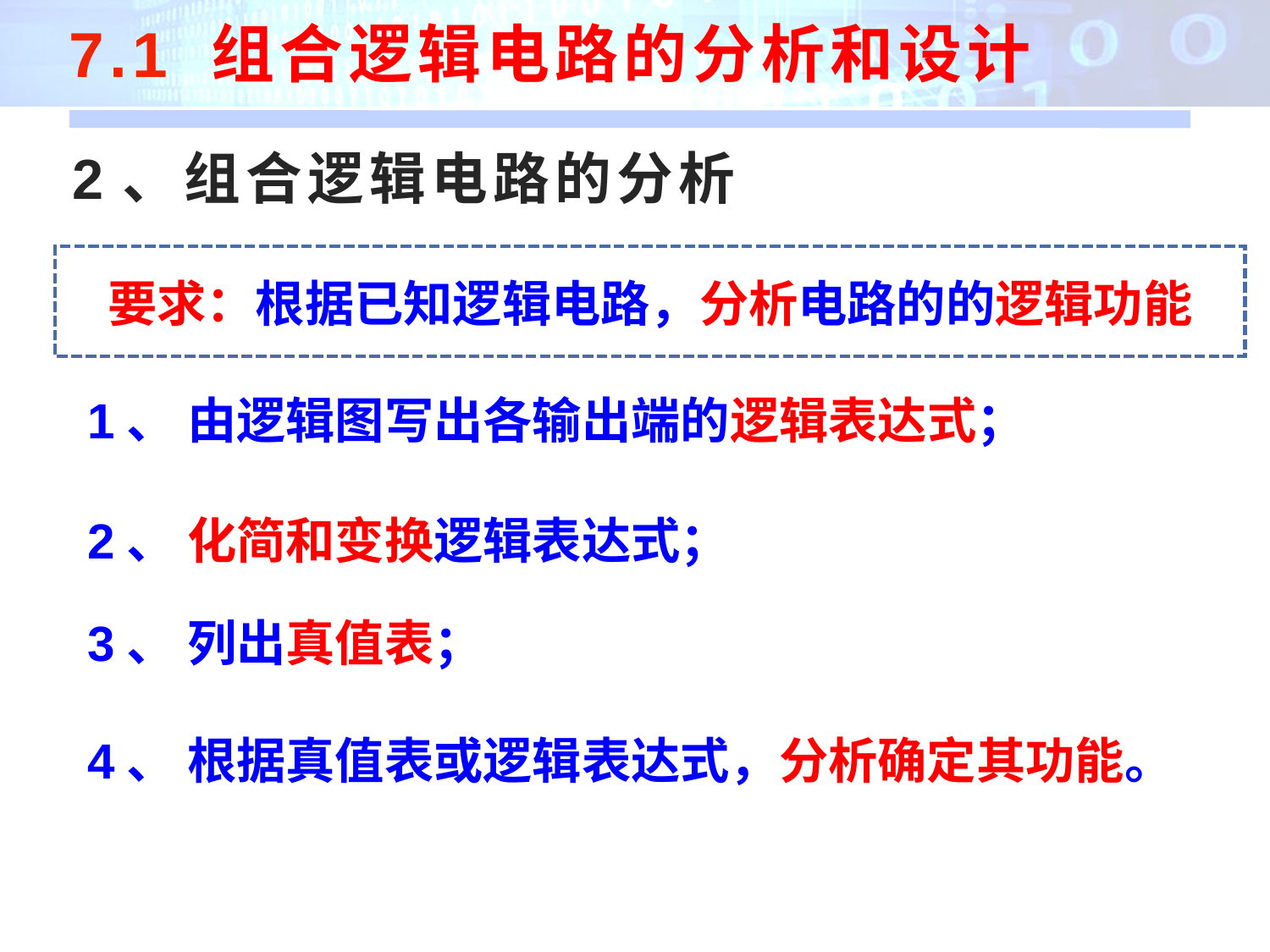

7.1 组合逻辑电路的分析和设计
2、组合逻辑电路的分析

要求：根据已知逻辑电路，分析电路的的逻辑功能
1、 由逻辑图写出各输出端的逻辑表达式；
2、 化简和变换逻辑表达式；
3、 列出真值表；
4、 根据真值表或逻辑表达式，分析确定其功能。